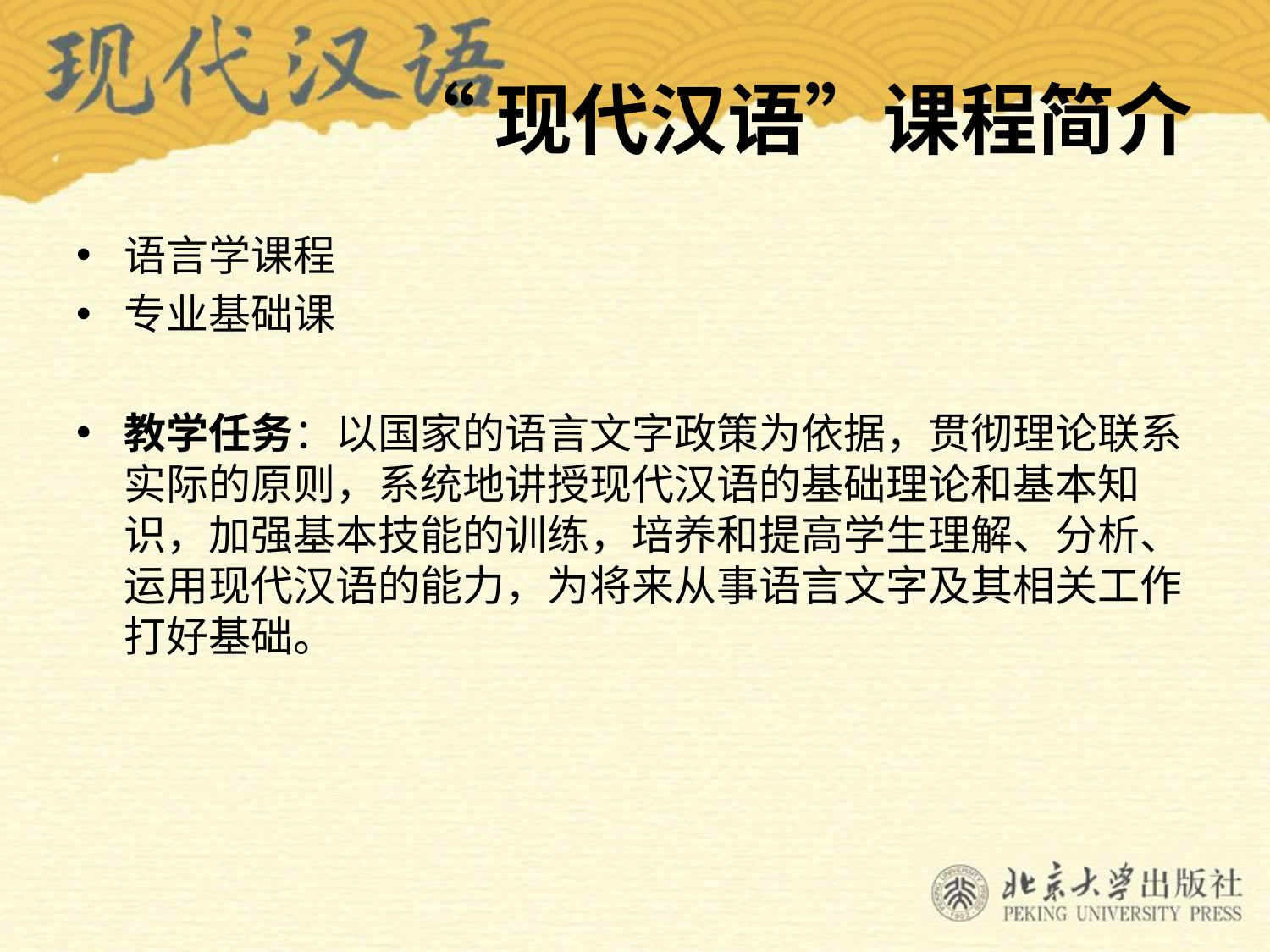

# “现代汉语”课程简介
语言学课程
专业基础课

教学任务：以国家的语言文字政策为依据，贯彻理论联系实际的原则，系统地讲授现代汉语的基础理论和基本知识，加强基本技能的训练，培养和提高学生理解、分析、运用现代汉语的能力，为将来从事语言文字及其相关工作打好基础。